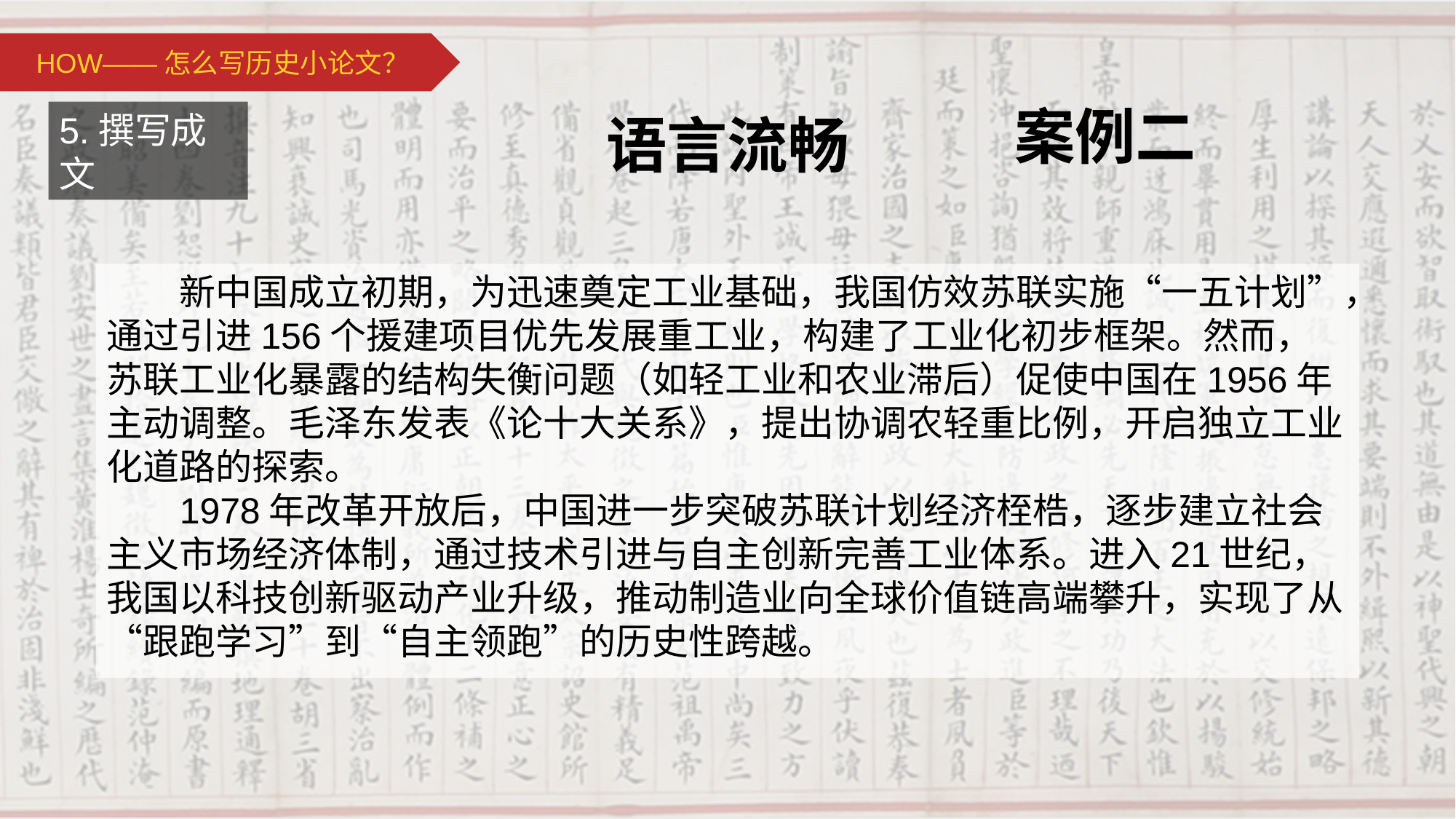

HOW——怎么写历史小论文？
案例二
5.撰写成文
语言流畅
新中国成立初期，为迅速奠定工业基础，我国仿效苏联实施“一五计划”，通过引进156个援建项目优先发展重工业，构建了工业化初步框架。然而，苏联工业化暴露的结构失衡问题（如轻工业和农业滞后）促使中国在1956年主动调整。毛泽东发表《论十大关系》，提出协调农轻重比例，开启独立工业化道路的探索。
1978年改革开放后，中国进一步突破苏联计划经济桎梏，逐步建立社会主义市场经济体制，通过技术引进与自主创新完善工业体系。进入21世纪，我国以科技创新驱动产业升级，推动制造业向全球价值链高端攀升，实现了从“跟跑学习”到“自主领跑”的历史性跨越。